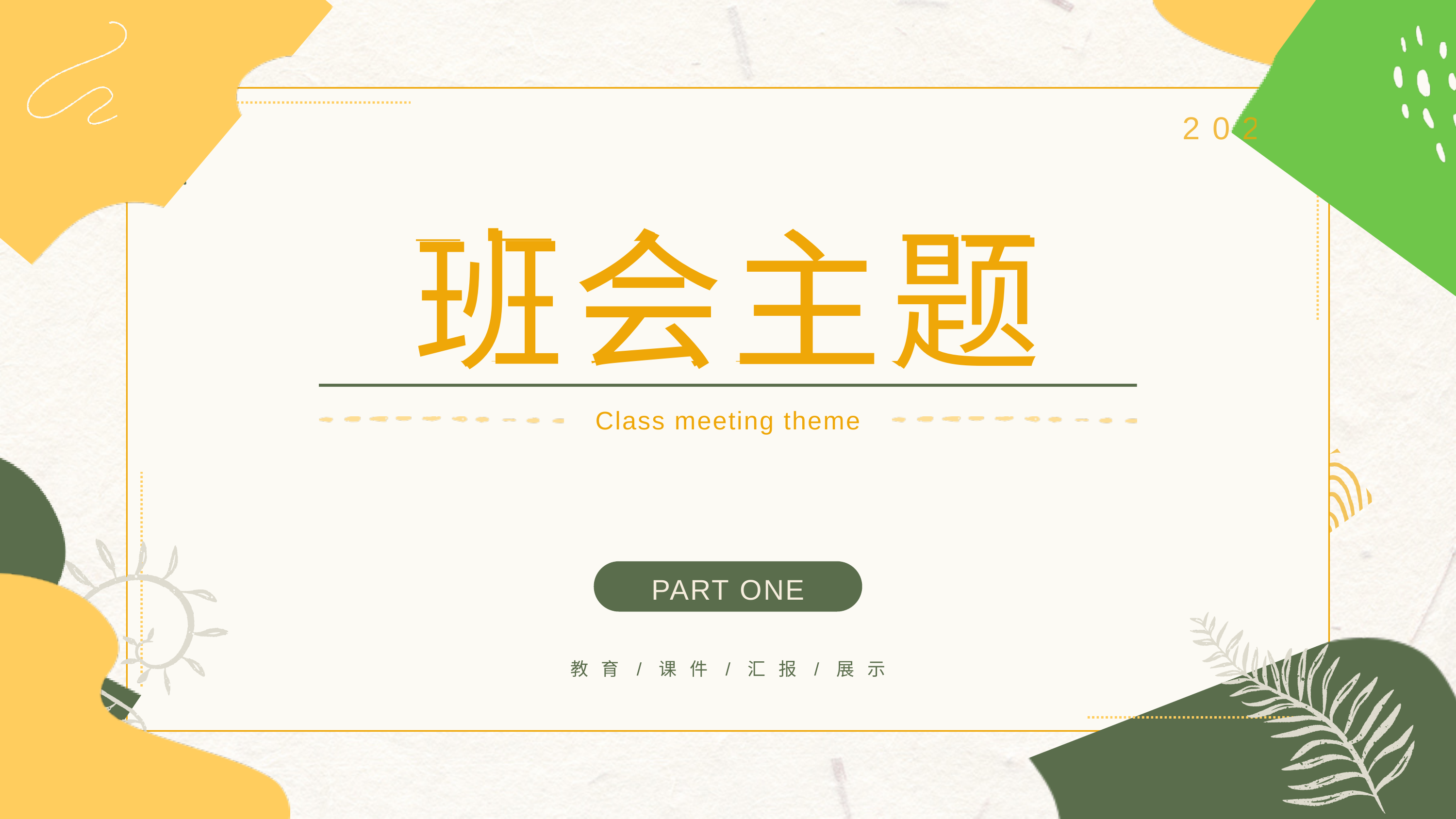

202X

班会主题
班会主题

Class meeting theme

PART ONE

教育/课件/汇报/展示